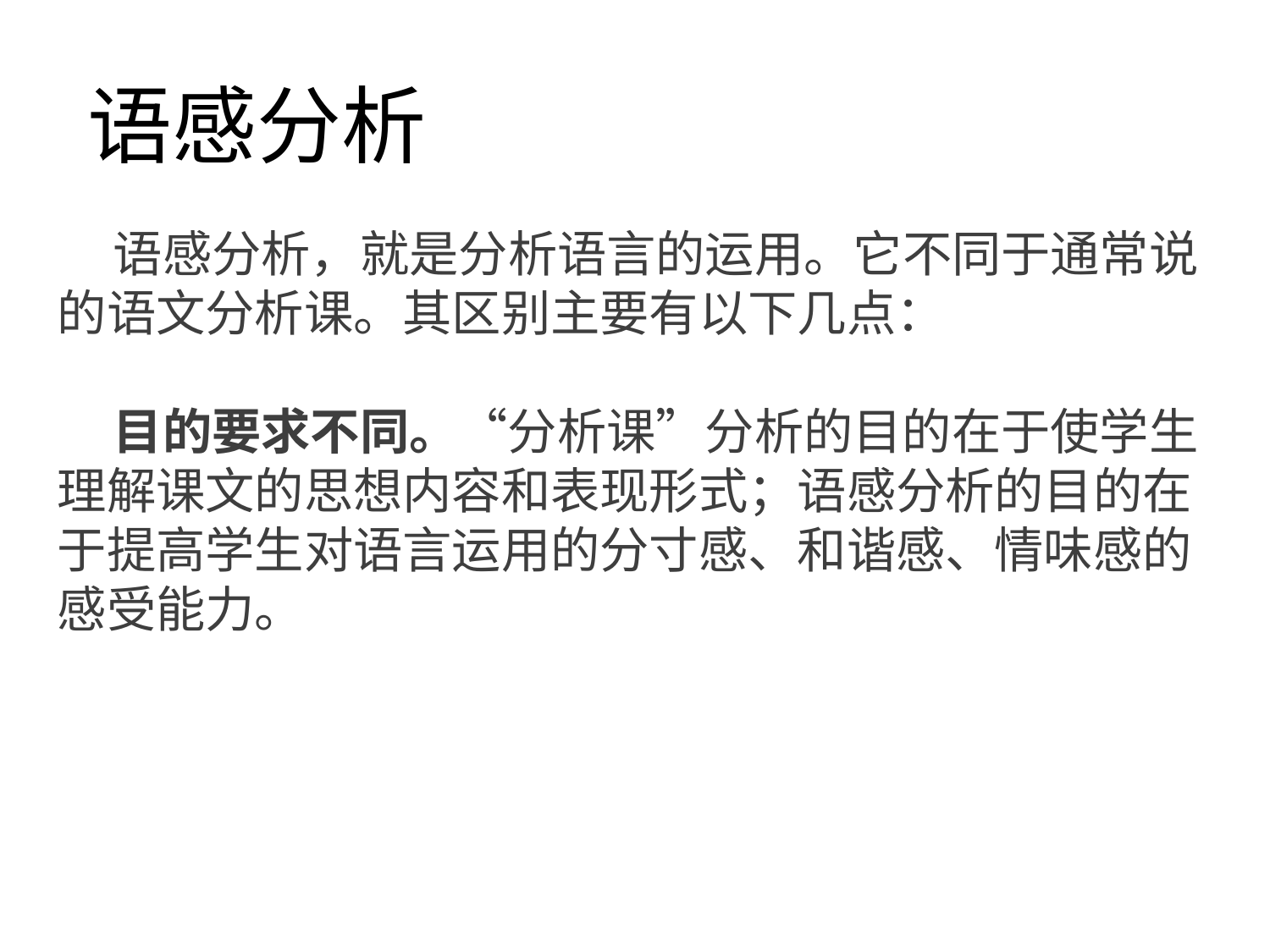

语感分析
    语感分析，就是分析语言的运用。它不同于通常说的语文分析课。其区别主要有以下几点：

    目的要求不同。“分析课”分析的目的在于使学生理解课文的思想内容和表现形式；语感分析的目的在于提高学生对语言运用的分寸感、和谐感、情味感的感受能力。